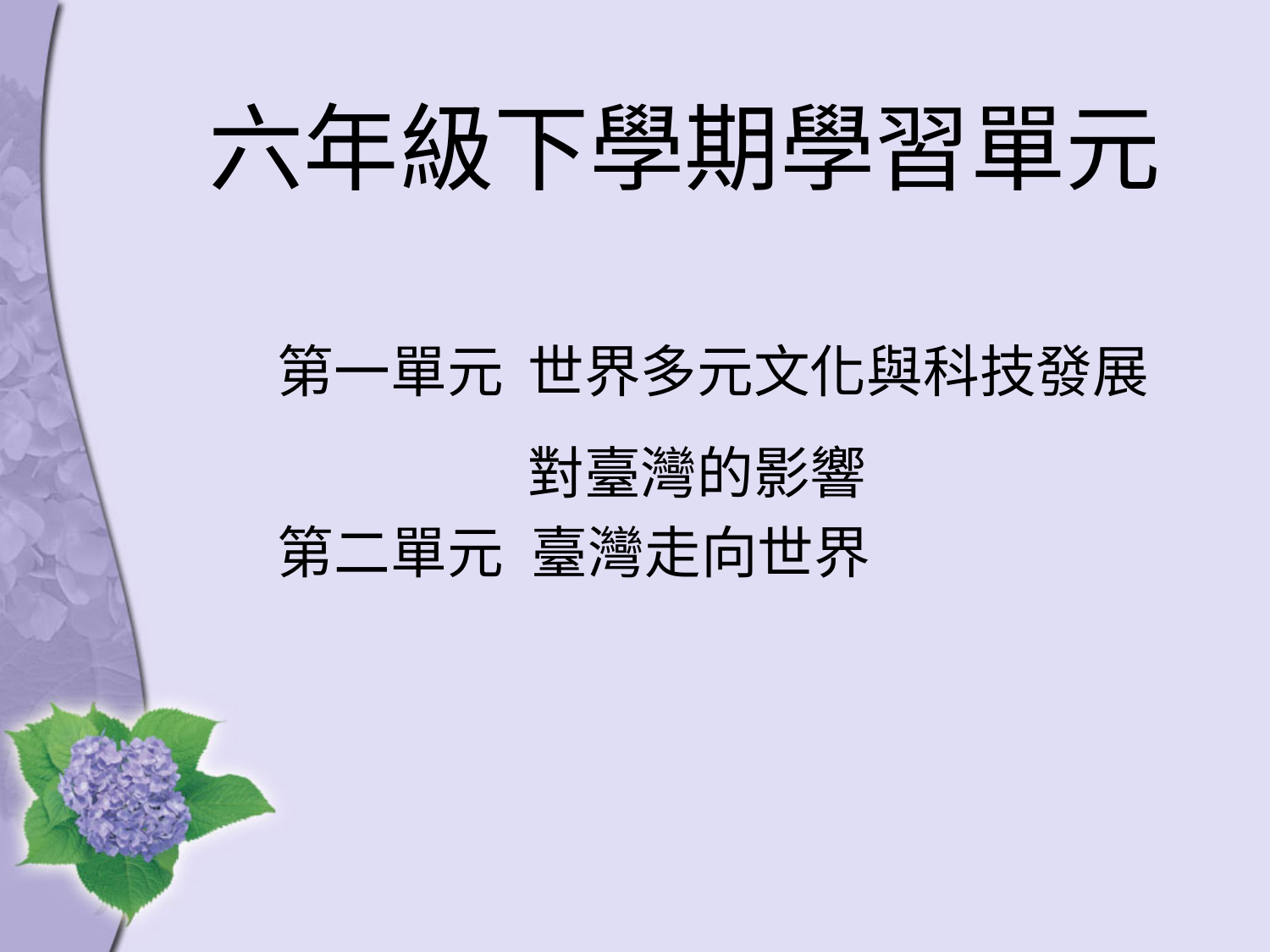

# 六年級下學期學習單元
第一單元	世界多元文化與科技發展對臺灣的影響
第二單元	臺灣走向世界